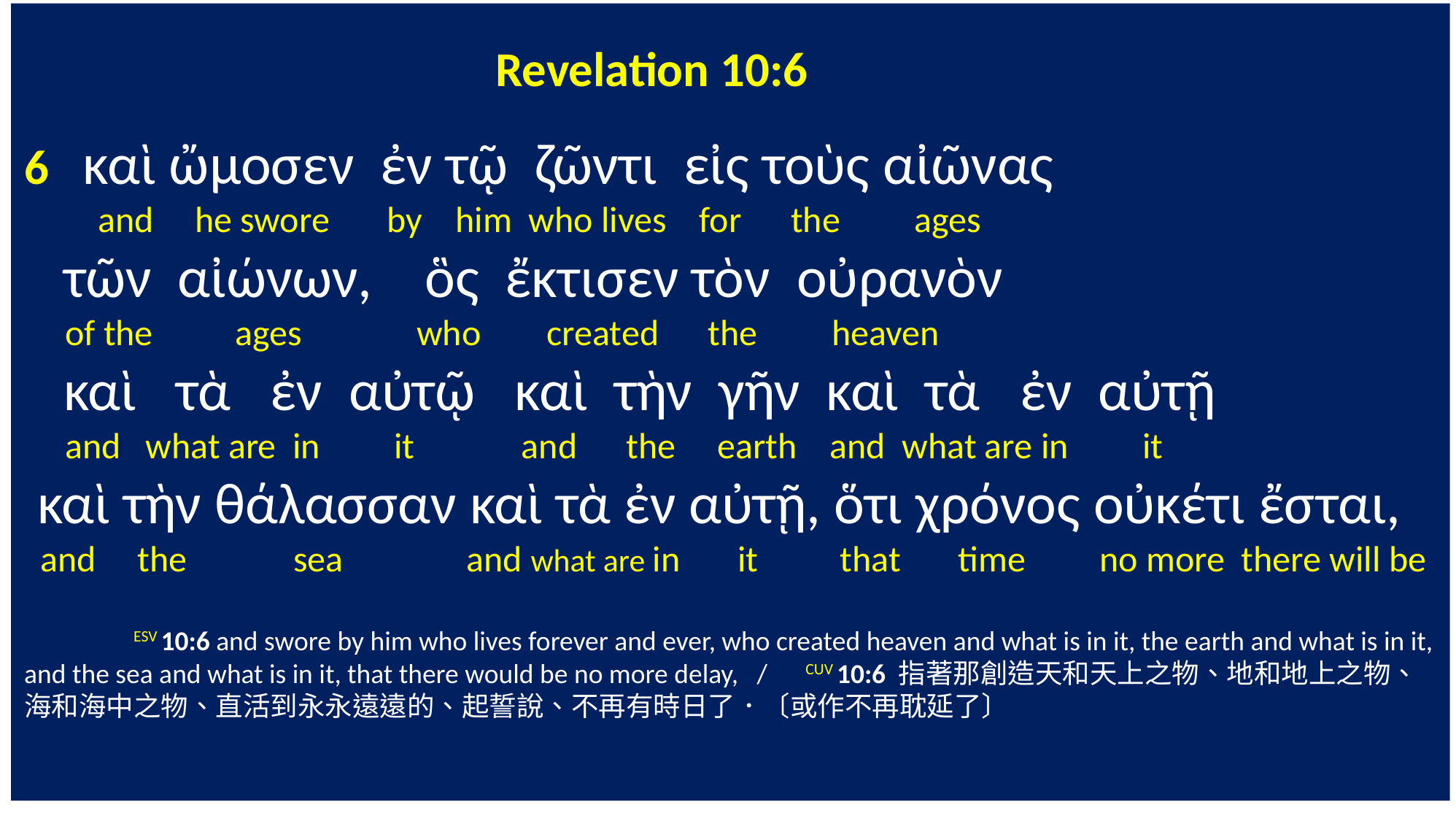

Revelation 10:6

6   καὶ ὤμοσεν  ἐν τῷ  ζῶντι  εἰς τοὺς αἰῶνας
         and     he swore       by    him  who lives    for      the         ages
   τῶν  αἰώνων,    ὃς  ἔκτισεν τὸν  οὐρανὸν
     of the          ages              who        created      the         heaven
   καὶ   τὰ   ἐν  αὐτῷ   καὶ  τὴν  γῆν  καὶ  τὰ   ἐν  αὐτῇ
     and   what are  in         it             and      the     earth    and  what are in         it
 καὶ τὴν θάλασσαν καὶ τὰ ἐν αὐτῇ, ὅτι χρόνος οὐκέτι ἔσται,
  and     the             sea               and what are in       it          that       time         no more  there will be

	ESV 10:6 and swore by him who lives forever and ever, who created heaven and what is in it, the earth and what is in it, and the sea and what is in it, that there would be no more delay,   /      CUV 10:6 指著那創造天和天上之物、地和地上之物、海和海中之物、直活到永永遠遠的、起誓說、不再有時日了．〔或作不再耽延了〕